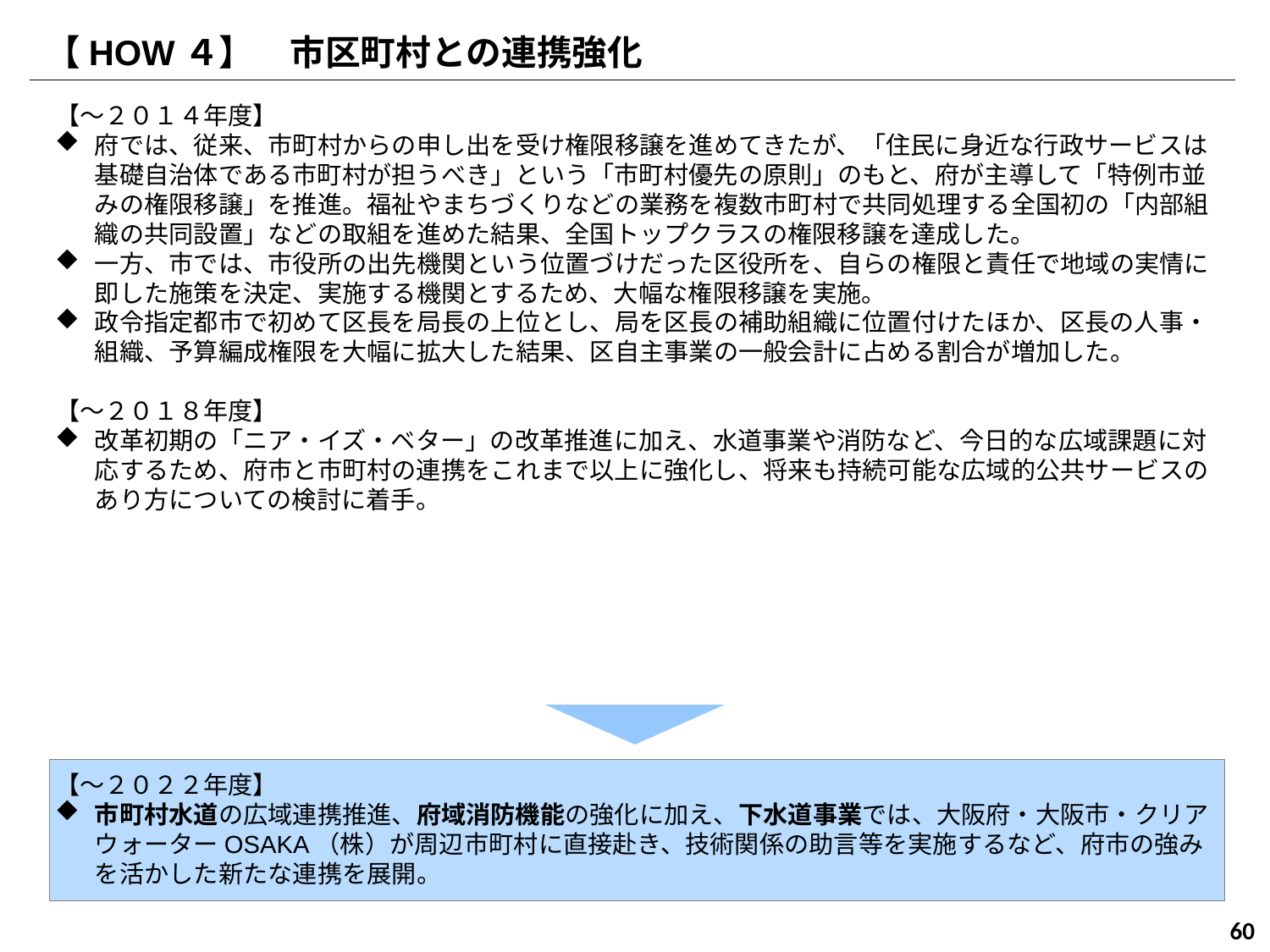

【HOW４】　市区町村との連携強化
【～２０１４年度】
府では、従来、市町村からの申し出を受け権限移譲を進めてきたが、「住民に身近な行政サービスは基礎自治体である市町村が担うべき」という「市町村優先の原則」のもと、府が主導して「特例市並みの権限移譲」を推進。福祉やまちづくりなどの業務を複数市町村で共同処理する全国初の「内部組織の共同設置」などの取組を進めた結果、全国トップクラスの権限移譲を達成した。
一方、市では、市役所の出先機関という位置づけだった区役所を、自らの権限と責任で地域の実情に即した施策を決定、実施する機関とするため、大幅な権限移譲を実施。
政令指定都市で初めて区長を局長の上位とし、局を区長の補助組織に位置付けたほか、区長の⼈事・組織、予算編成権限を大幅に拡大した結果、区自主事業の一般会計に占める割合が増加した。

【～２０１８年度】
改革初期の「ニア・イズ・ベター」の改革推進に加え、水道事業や消防など、今日的な広域課題に対応するため、府市と市町村の連携をこれまで以上に強化し、将来も持続可能な広域的公共サービスのあり方についての検討に着手。

【～２０２２年度】
市町村水道の広域連携推進、府域消防機能の強化に加え、下水道事業では、大阪府・大阪市・クリアウォーターOSAKA（株）が周辺市町村に直接赴き、技術関係の助言等を実施するなど、府市の強みを活かした新たな連携を展開。
60